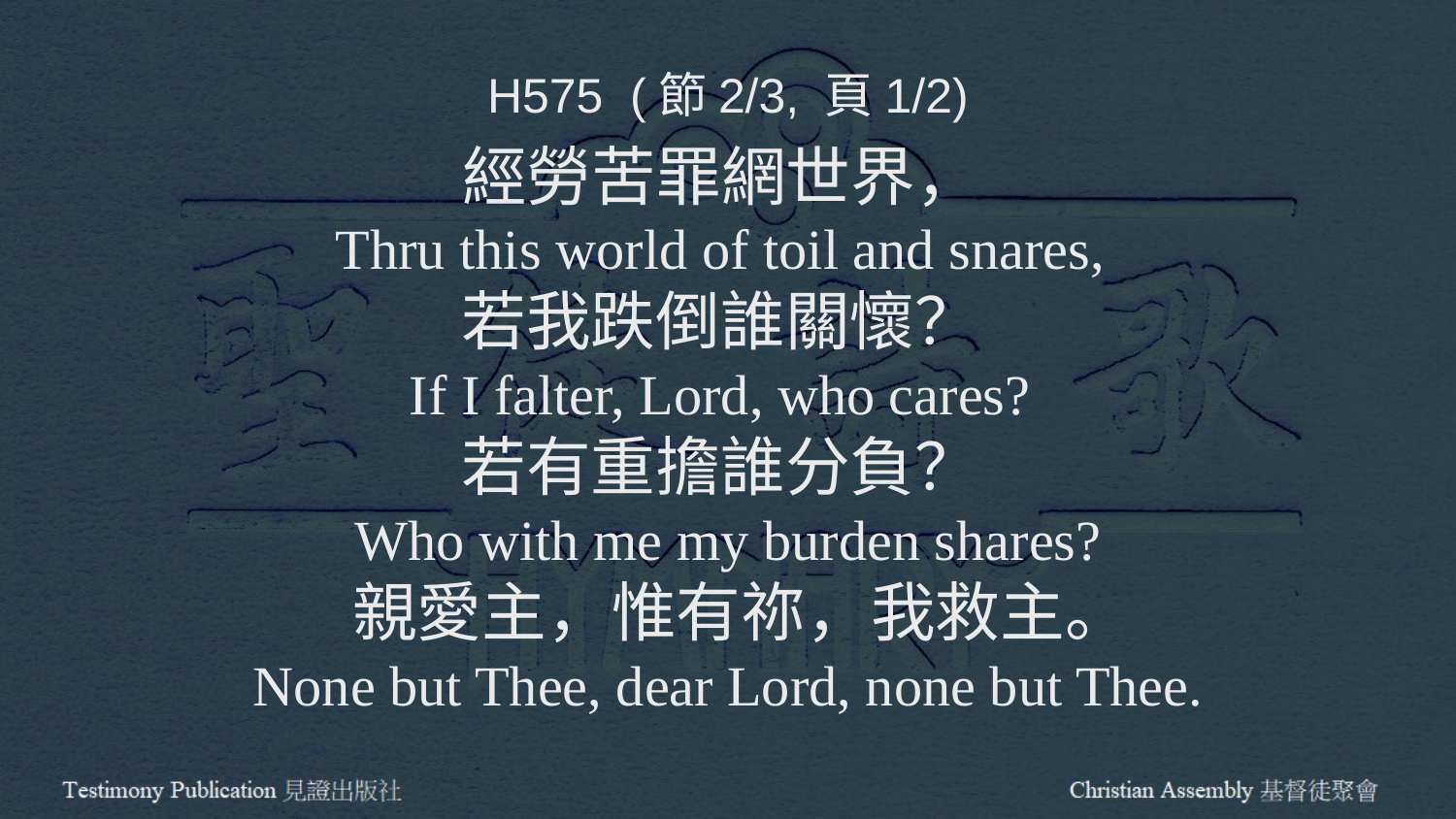

H575  (節2/3, 頁1/2)
經勞苦罪網世界，
Thru this world of toil and snares,
若我跌倒誰關懷？
If I falter, Lord, who cares?
若有重擔誰分負？
Who with me my burden shares?
 親愛主，惟有祢，我救主。
None but Thee, dear Lord, none but Thee.